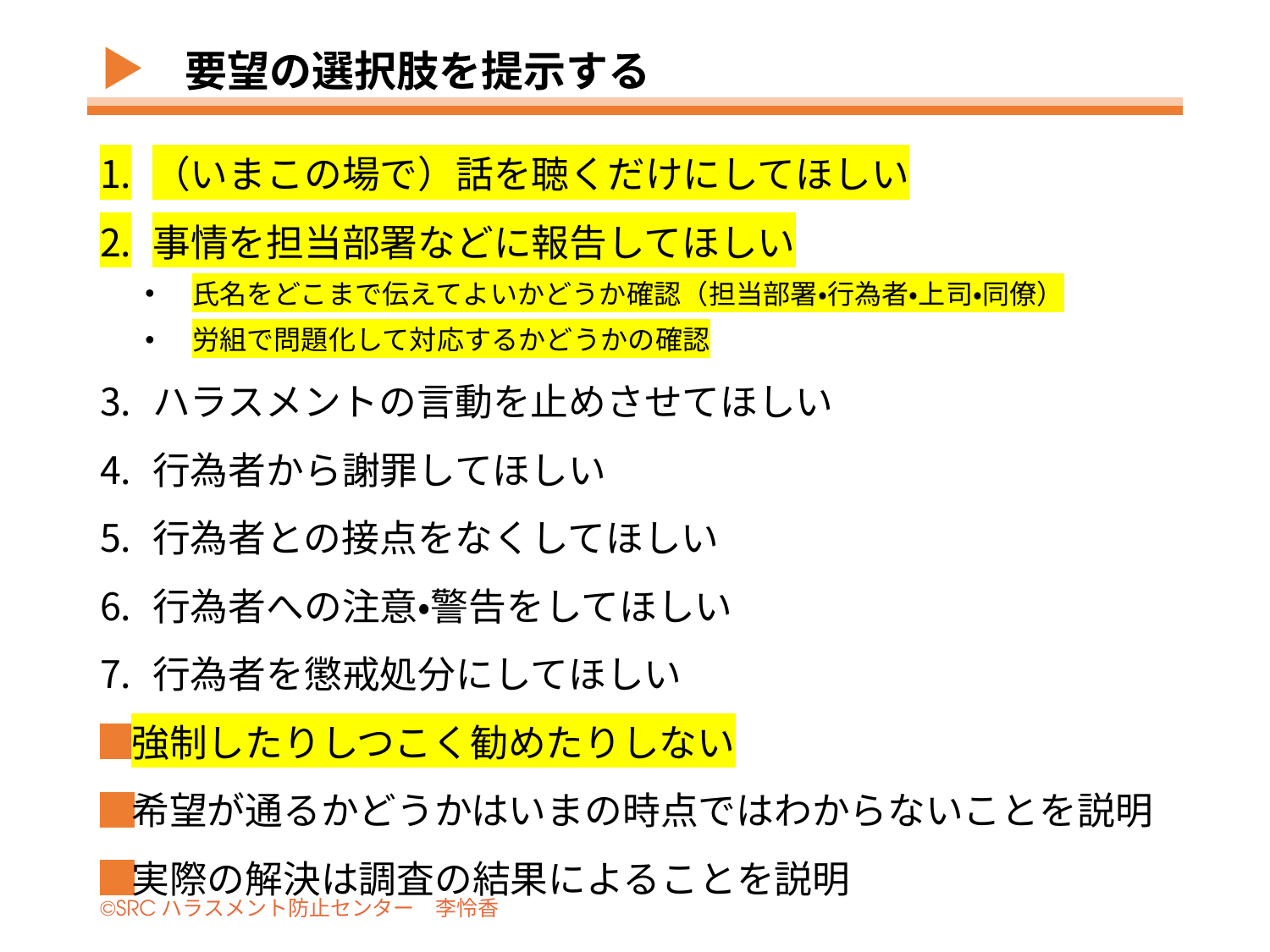

# 要望の選択肢を提示する
（いまこの場で）話を聴くだけにしてほしい
事情を担当部署などに報告してほしい
氏名をどこまで伝えてよいかどうか確認（担当部署・行為者・上司・同僚）
労組で問題化して対応するかどうかの確認
ハラスメントの言動を止めさせてほしい
行為者から謝罪してほしい
行為者との接点をなくしてほしい
行為者への注意・警告をしてほしい
行為者を懲戒処分にしてほしい
強制したりしつこく勧めたりしない
希望が通るかどうかはいまの時点ではわからないことを説明
実際の解決は調査の結果によることを説明

©SRCハラスメント防止センター　李怜香